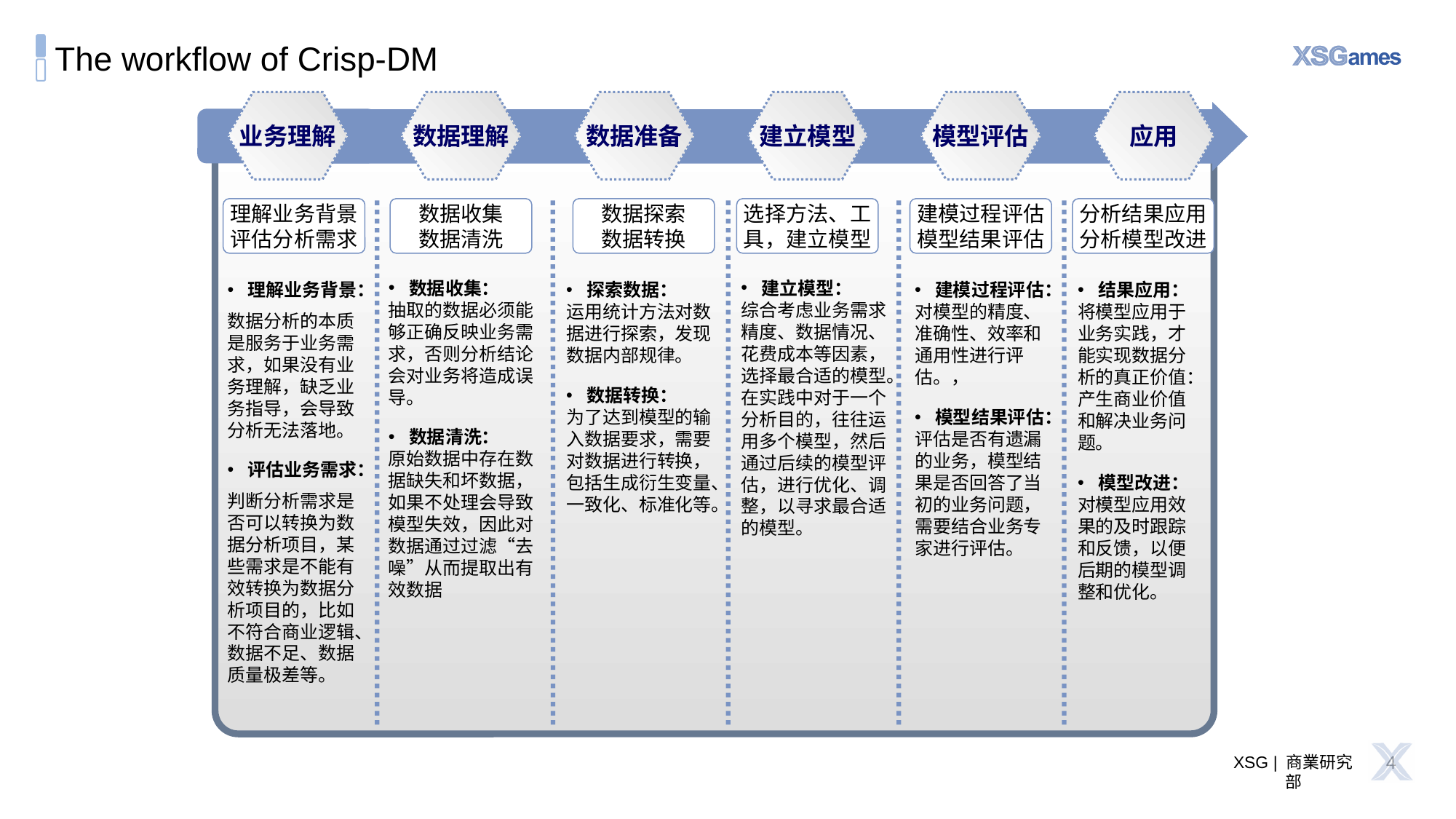

# The workflow of Crisp-DM
业务理解
数据理解
数据准备
建立模型
模型评估
应用

理解业务背景评估分析需求
数据收集
数据清洗
数据探索
数据转换
选择方法、工具，建立模型
建模过程评估
模型结果评估
分析结果应用
分析模型改进

数据收集：
抽取的数据必须能够正确反映业务需求，否则分析结论会对业务将造成误导。
数据清洗：
原始数据中存在数据缺失和坏数据，如果不处理会导致模型失效，因此对数据通过过滤“去噪”从而提取出有效数据

建立模型：
综合考虑业务需求精度、数据情况、花费成本等因素，选择最合适的模型。
在实践中对于一个分析目的，往往运用多个模型，然后通过后续的模型评估，进行优化、调整，以寻求最合适的模型。
理解业务背景：
数据分析的本质是服务于业务需求，如果没有业务理解，缺乏业务指导，会导致分析无法落地。
评估业务需求：
判断分析需求是否可以转换为数据分析项目，某些需求是不能有效转换为数据分析项目的，比如不符合商业逻辑、数据不足、数据质量极差等。

建模过程评估：
对模型的精度、准确性、效率和通用性进行评估。，
模型结果评估：
评估是否有遗漏的业务，模型结果是否回答了当初的业务问题，需要结合业务专家进行评估。
结果应用：
将模型应用于业务实践，才能实现数据分析的真正价值：产生商业价值和解决业务问题。
模型改进：
对模型应用效果的及时跟踪和反馈，以便后期的模型调整和优化。

探索数据：
运用统计方法对数据进行探索，发现数据内部规律。
数据转换：
为了达到模型的输入数据要求，需要对数据进行转换，包括生成衍生变量、一致化、标准化等。
4